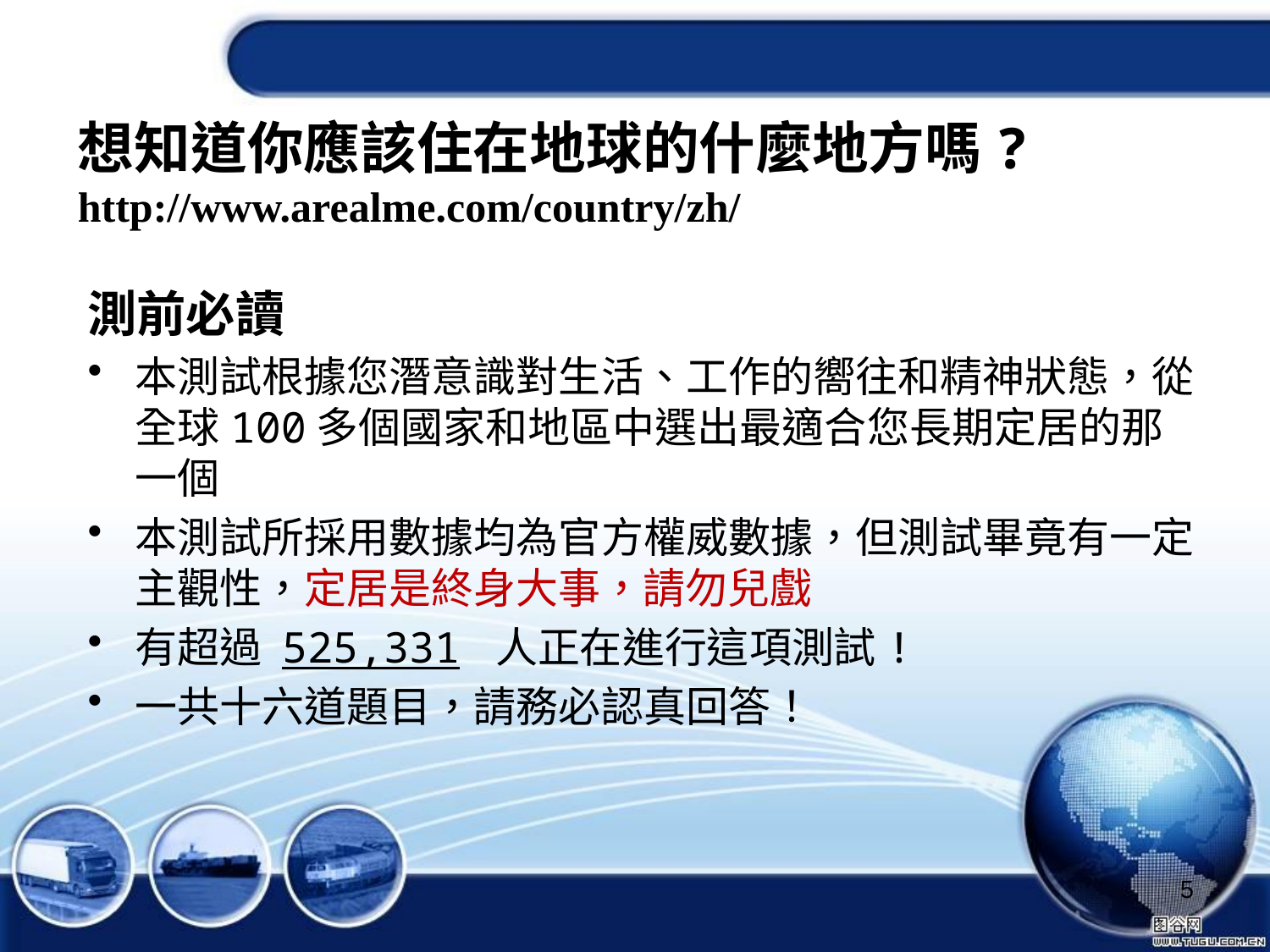

# 想知道你應該住在地球的什麼地方嗎? http://www.arealme.com/country/zh/
測前必讀
本測試根據您潛意識對生活、工作的嚮往和精神狀態，從全球100多個國家和地區中選出最適合您長期定居的那一個
本測試所採用數據均為官方權威數據，但測試畢竟有一定主觀性，定居是終身大事，請勿兒戲
有超過 525,331 人正在進行這項測試!
一共十六道題目，請務必認真回答！

5